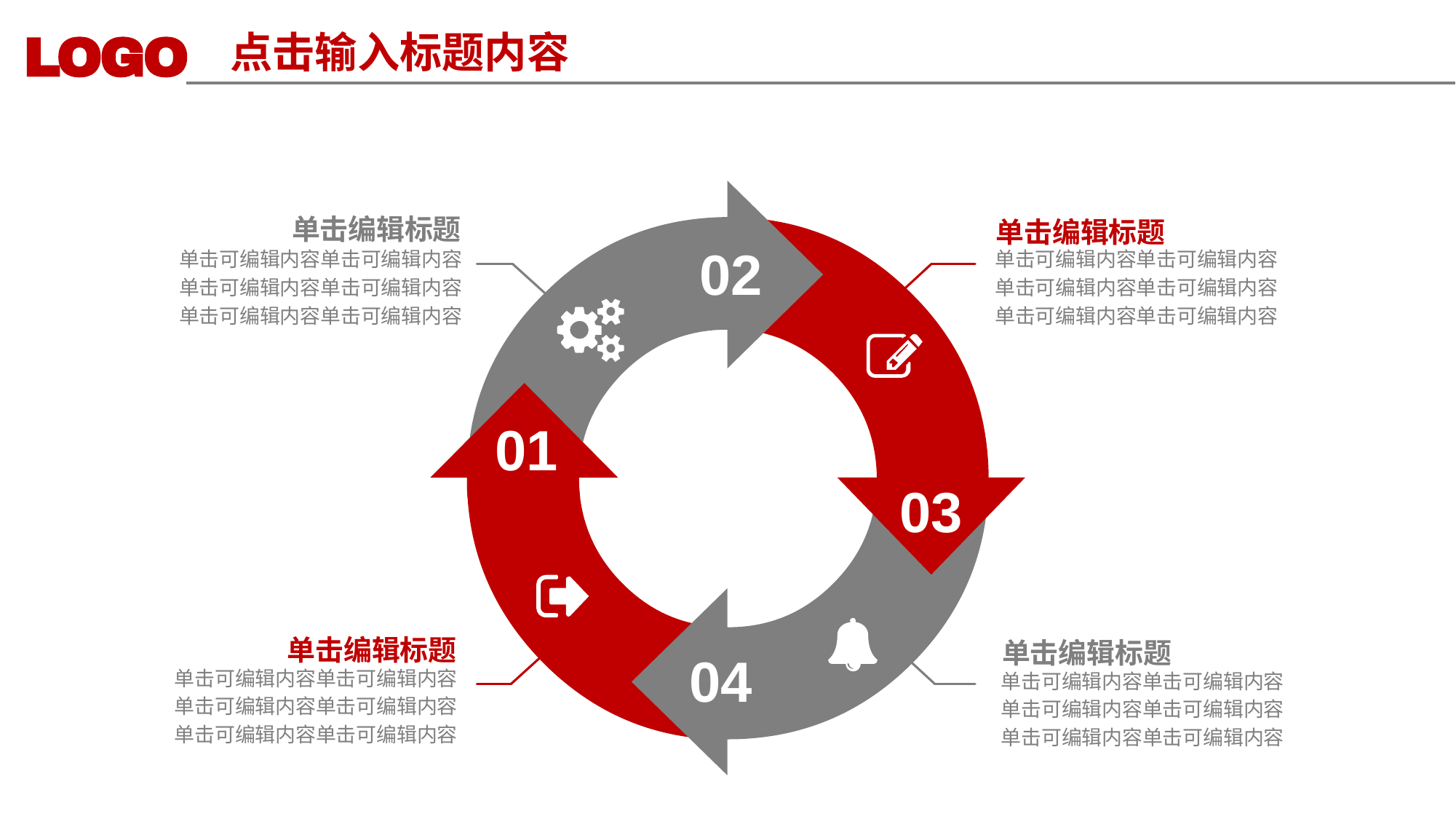

LOGO
点击输入标题内容

单击编辑标题
单击可编辑内容单击可编辑内容
单击可编辑内容单击可编辑内容
单击可编辑内容单击可编辑内容
单击编辑标题
单击可编辑内容单击可编辑内容
单击可编辑内容单击可编辑内容
单击可编辑内容单击可编辑内容

02

01
03

单击编辑标题
单击可编辑内容单击可编辑内容
单击可编辑内容单击可编辑内容
单击可编辑内容单击可编辑内容
单击编辑标题
单击可编辑内容单击可编辑内容
单击可编辑内容单击可编辑内容
单击可编辑内容单击可编辑内容
04